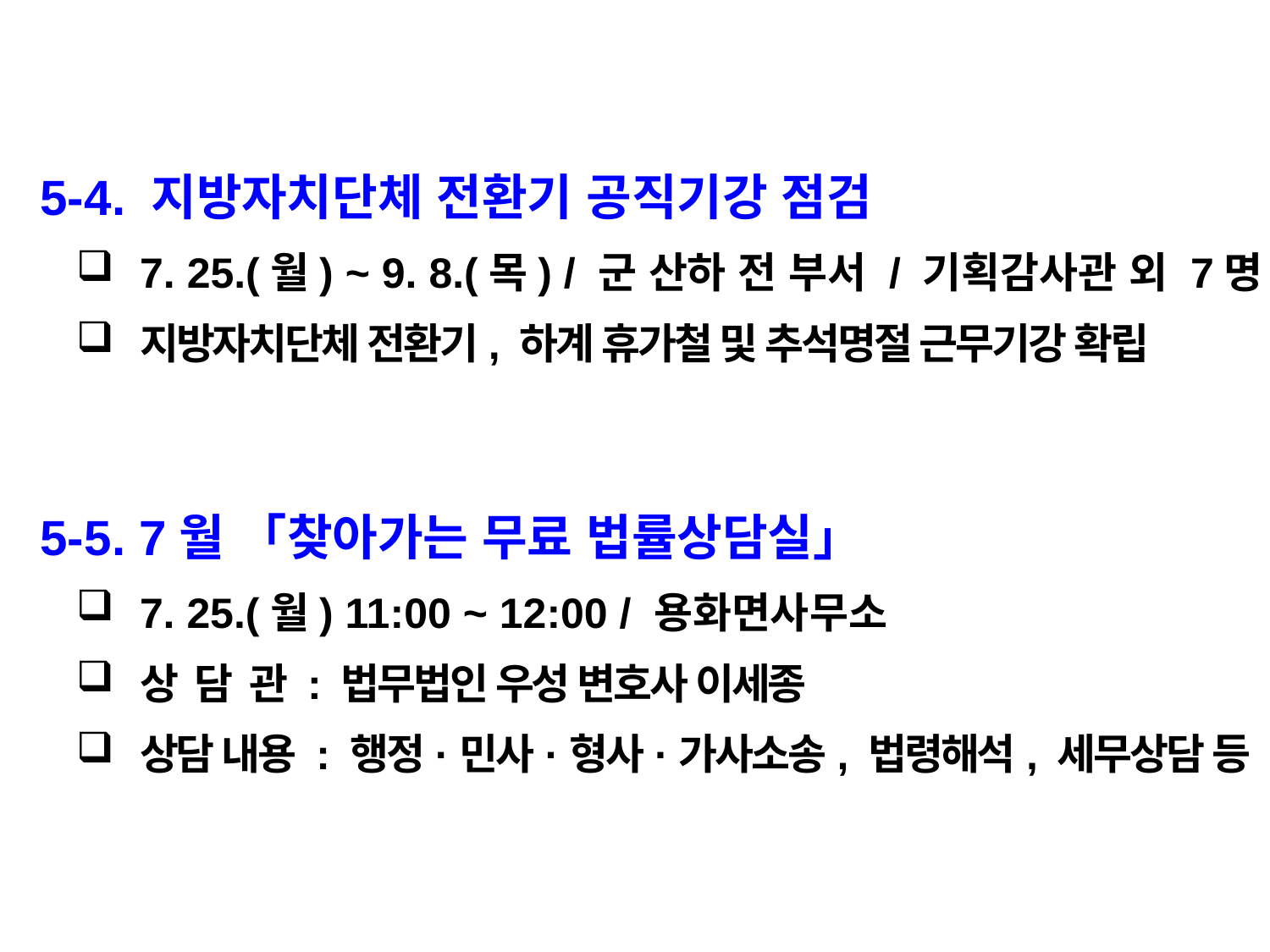

5-4. 지방자치단체 전환기 공직기강 점검
7. 25.(월) ~ 9. 8.(목) / 군 산하 전 부서 / 기획감사관 외 7명
지방자치단체 전환기, 하계 휴가철 및 추석명절 근무기강 확립
  5-5. 7월 「찾아가는 무료 법률상담실」
7. 25.(월) 11:00 ~ 12:00 / 용화면사무소
상  담  관 : 법무법인 우성 변호사 이세종
상담 내용 : 행정·민사·형사·가사소송, 법령해석, 세무상담 등